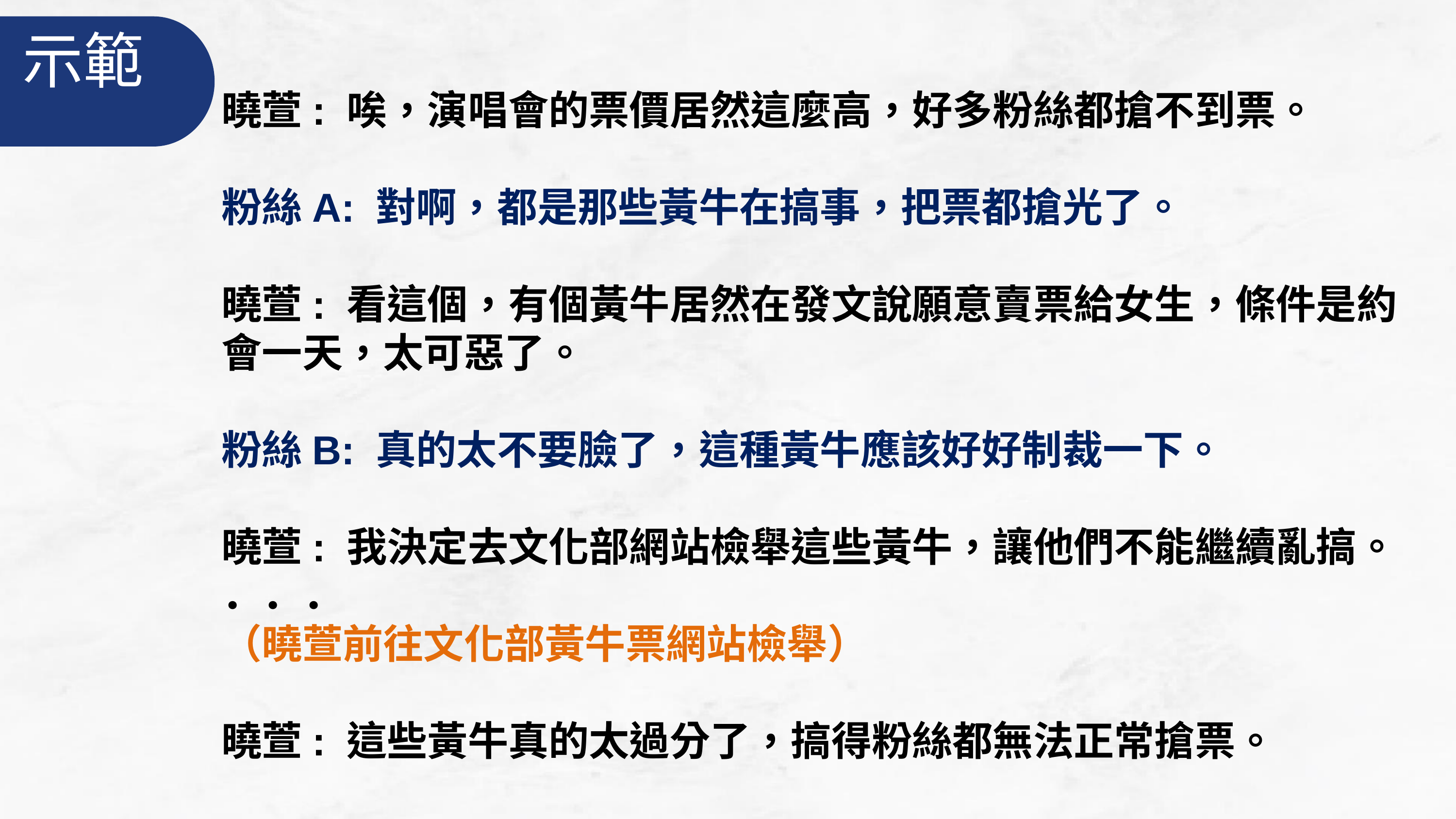

示範
曉萱: 唉，演唱會的票價居然這麼高，好多粉絲都搶不到票。

粉絲A: 對啊，都是那些黃牛在搞事，把票都搶光了。

曉萱: 看這個，有個黃牛居然在發文說願意賣票給女生，條件是約會一天，太可惡了。

粉絲B: 真的太不要臉了，這種黃牛應該好好制裁一下。

曉萱: 我決定去文化部網站檢舉這些黃牛，讓他們不能繼續亂搞。
．．．
（曉萱前往文化部黃牛票網站檢舉）

曉萱: 這些黃牛真的太過分了，搞得粉絲都無法正常搶票。